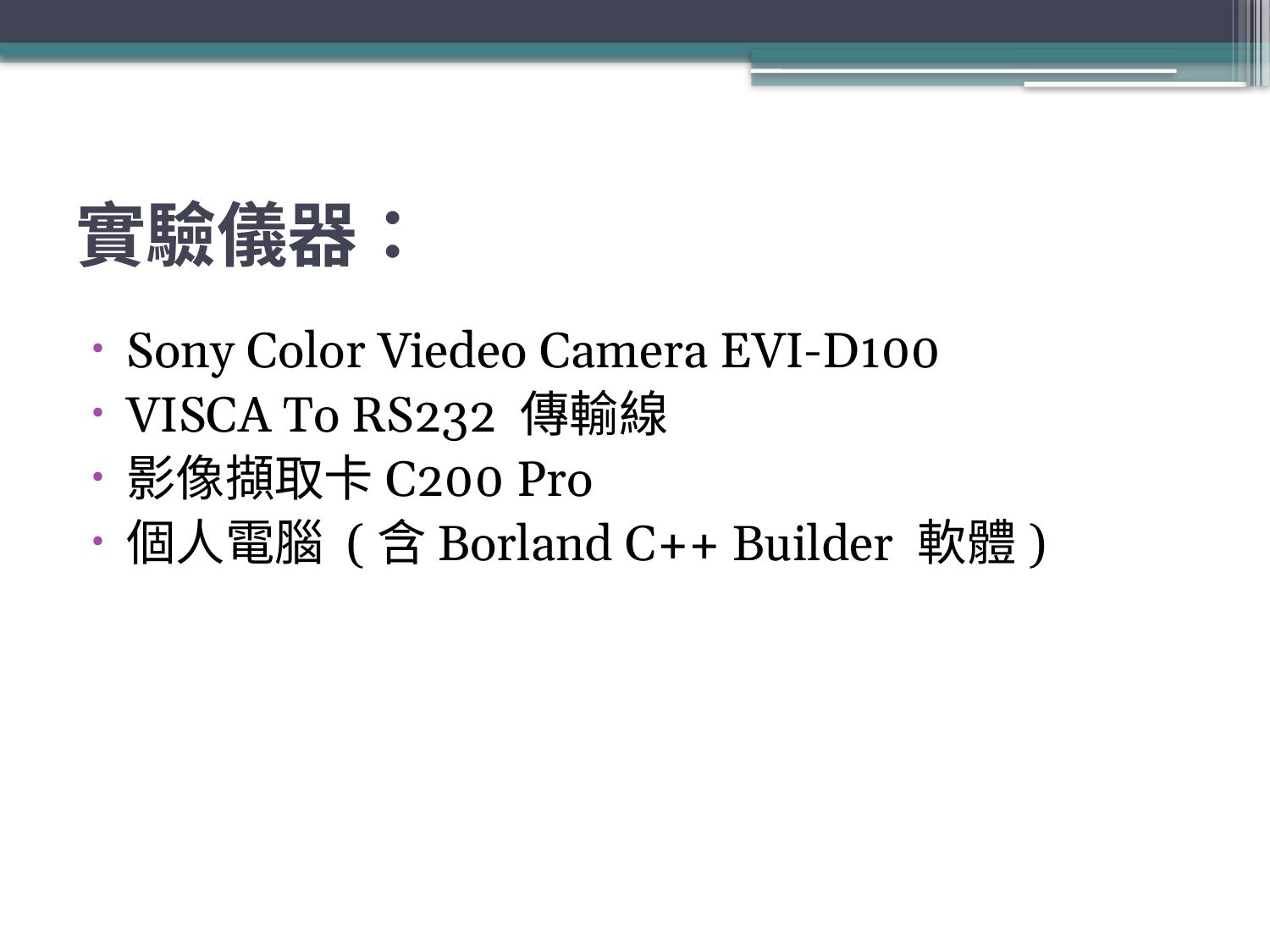

# 實驗儀器：
Sony Color Viedeo Camera EVI-D100
VISCA To RS232 傳輸線
影像擷取卡C200 Pro
個人電腦 (含Borland C++ Builder 軟體)